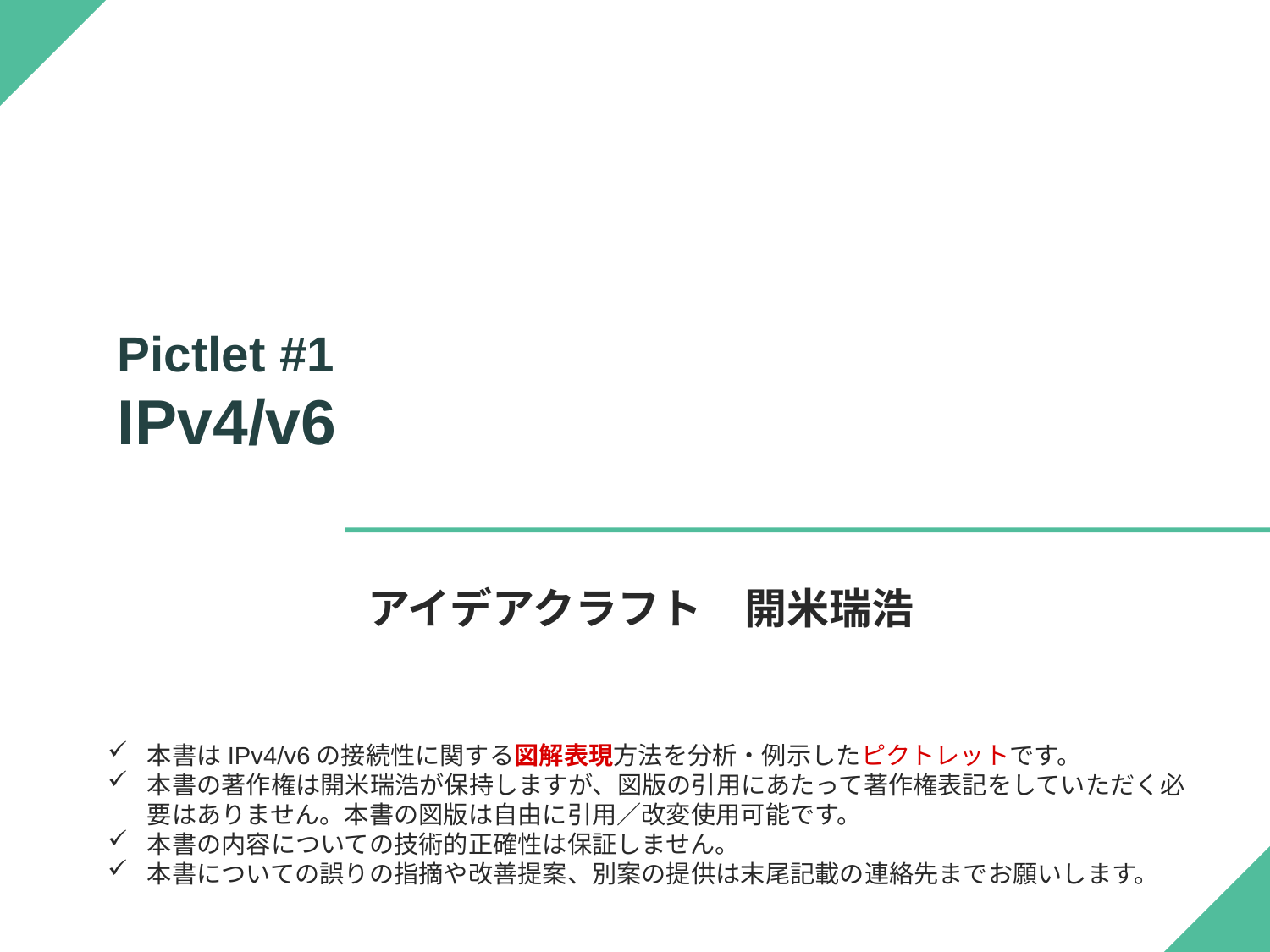

# Pictlet #1 IPv4/v6
アイデアクラフト　開米瑞浩
本書はIPv4/v6の接続性に関する図解表現方法を分析・例示したピクトレットです。
本書の著作権は開米瑞浩が保持しますが、図版の引用にあたって著作権表記をしていただく必要はありません。本書の図版は自由に引用／改変使用可能です。
本書の内容についての技術的正確性は保証しません。
本書についての誤りの指摘や改善提案、別案の提供は末尾記載の連絡先までお願いします。